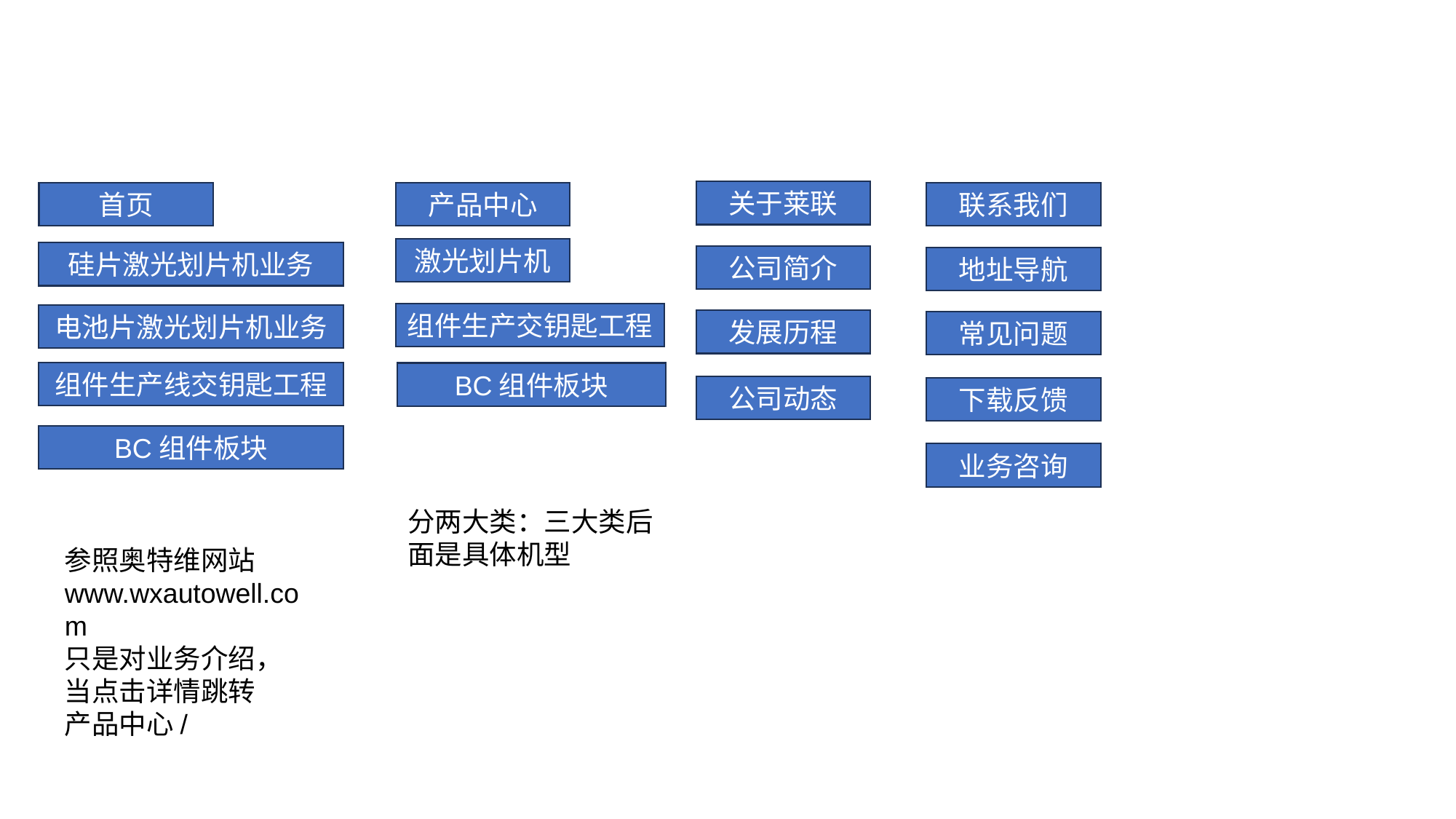

关于莱联
首页
产品中心
联系我们
激光划片机
硅片激光划片机业务
公司简介
地址导航
组件生产交钥匙工程
电池片激光划片机业务
发展历程
常见问题
组件生产线交钥匙工程
BC组件板块
公司动态
下载反馈
BC组件板块
业务咨询
分两大类：三大类后
面是具体机型
参照奥特维网站
www.wxautowell.com
只是对业务介绍，
当点击详情跳转
产品中心/